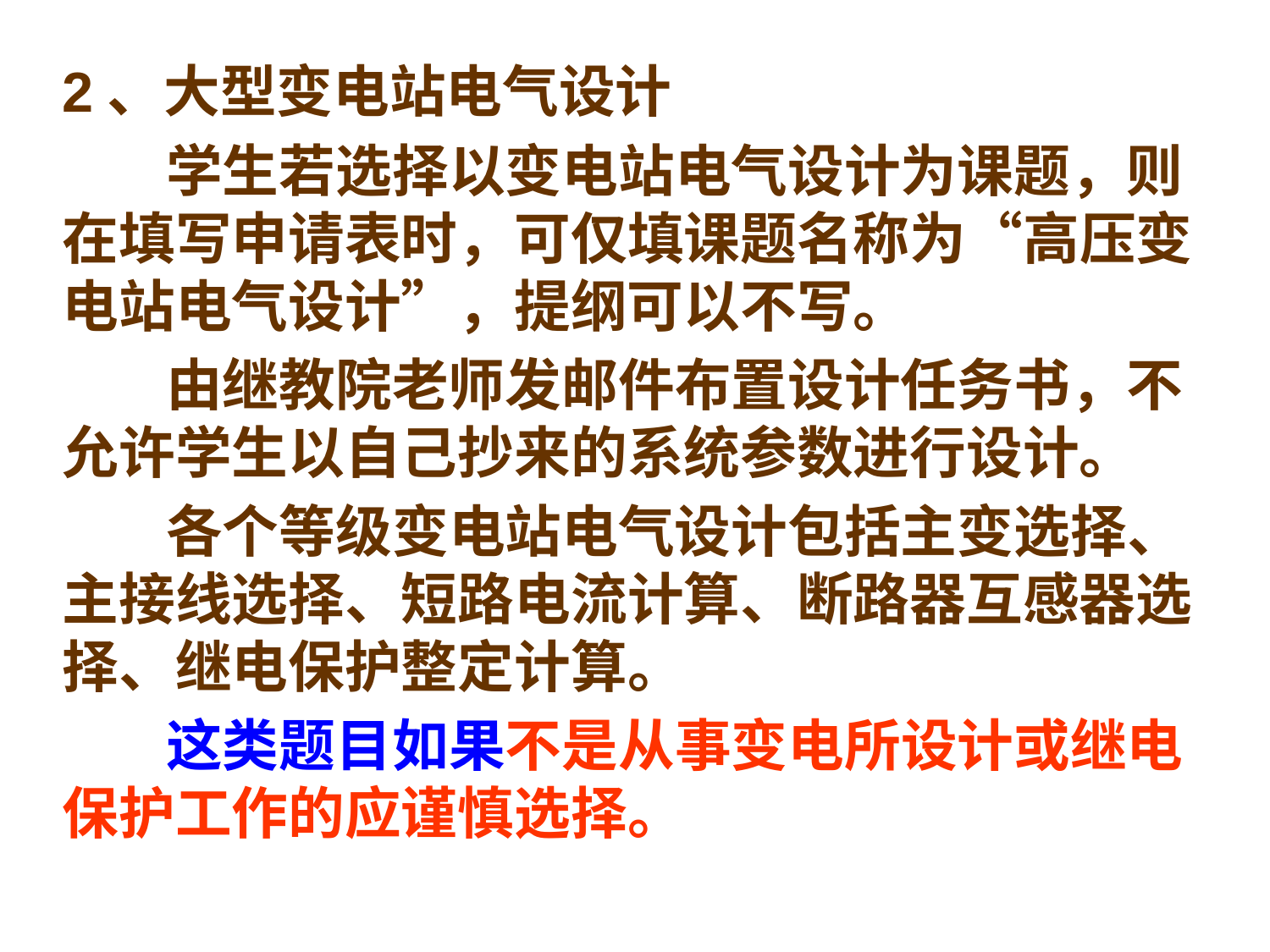

2、大型变电站电气设计
       学生若选择以变电站电气设计为课题，则在填写申请表时，可仅填课题名称为“高压变电站电气设计”，提纲可以不写。
       由继教院老师发邮件布置设计任务书，不允许学生以自己抄来的系统参数进行设计。
       各个等级变电站电气设计包括主变选择、主接线选择、短路电流计算、断路器互感器选择、继电保护整定计算。
       这类题目如果不是从事变电所设计或继电保护工作的应谨慎选择。